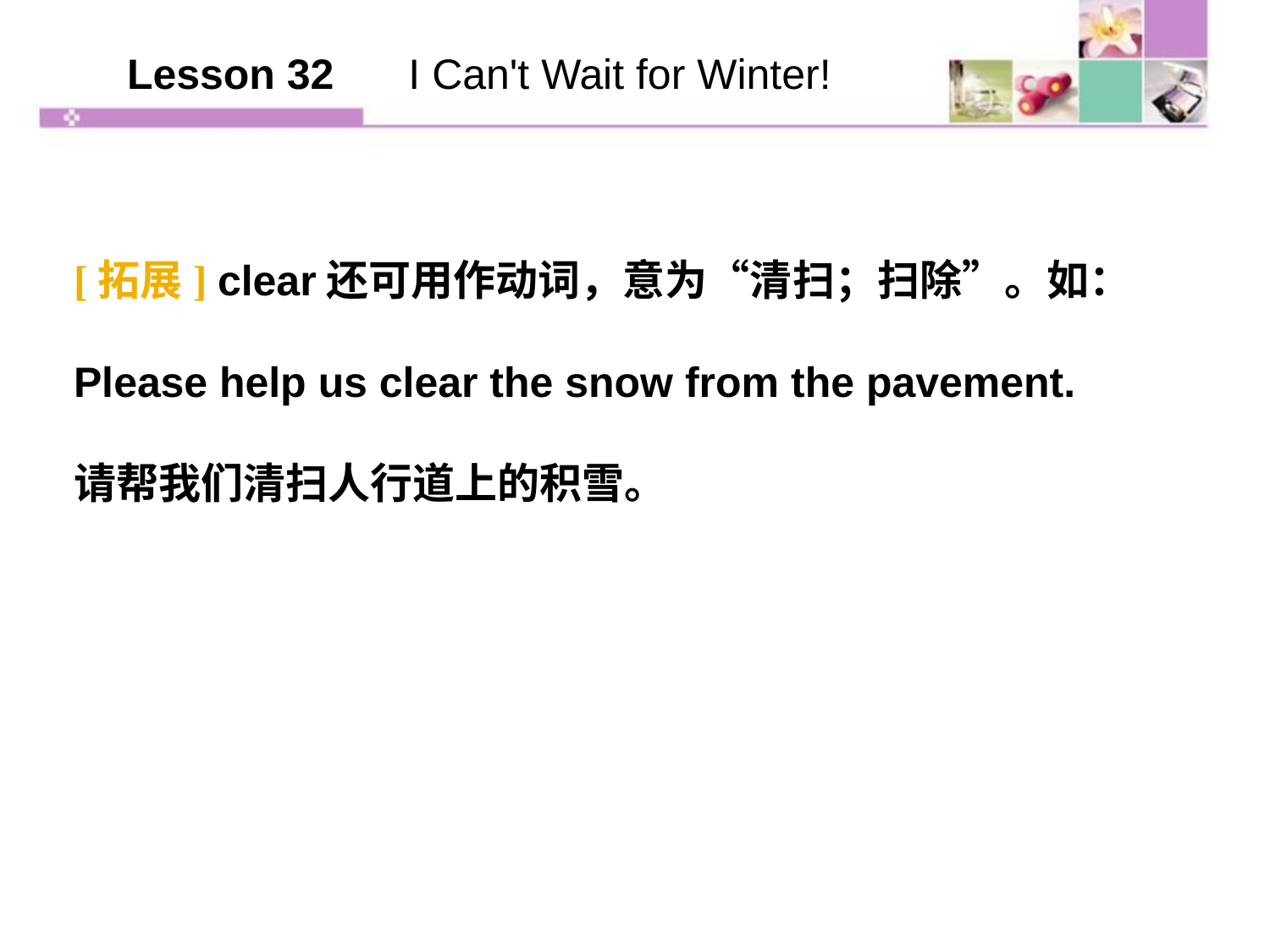

Lesson 32 　I Can't Wait for Winter!
[拓展] clear还可用作动词，意为“清扫；扫除”。如：
Please help us clear the snow from the pavement.
请帮我们清扫人行道上的积雪。